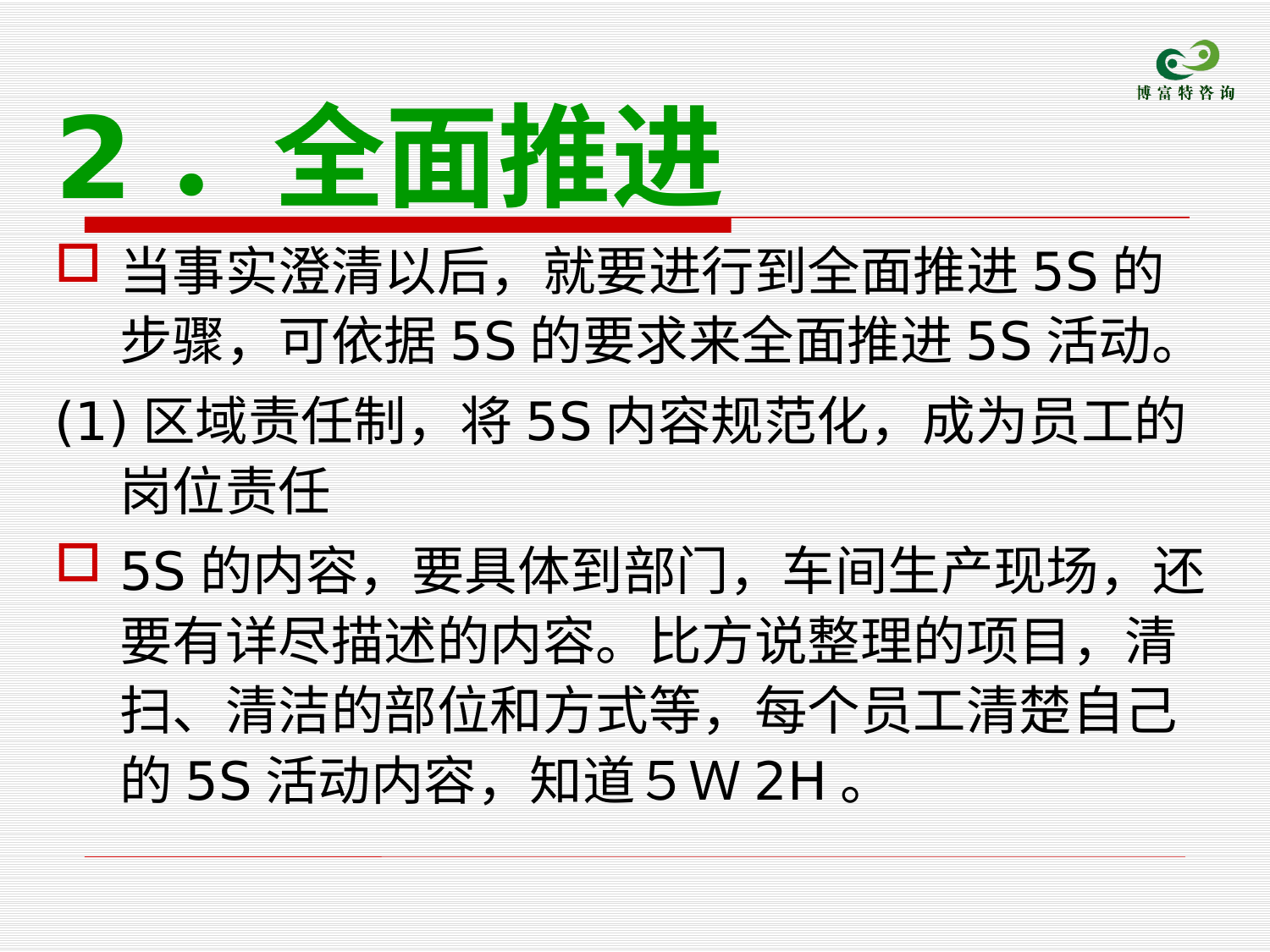

2．全面推进
当事实澄清以后，就要进行到全面推进5S的步骤，可依据5S的要求来全面推进5S活动。
(1)区域责任制，将5S内容规范化，成为员工的岗位责任
5S的内容，要具体到部门，车间生产现场，还要有详尽描述的内容。比方说整理的项目，清扫、清洁的部位和方式等，每个员工清楚自己的5S活动内容，知道５Ｗ2H。
434